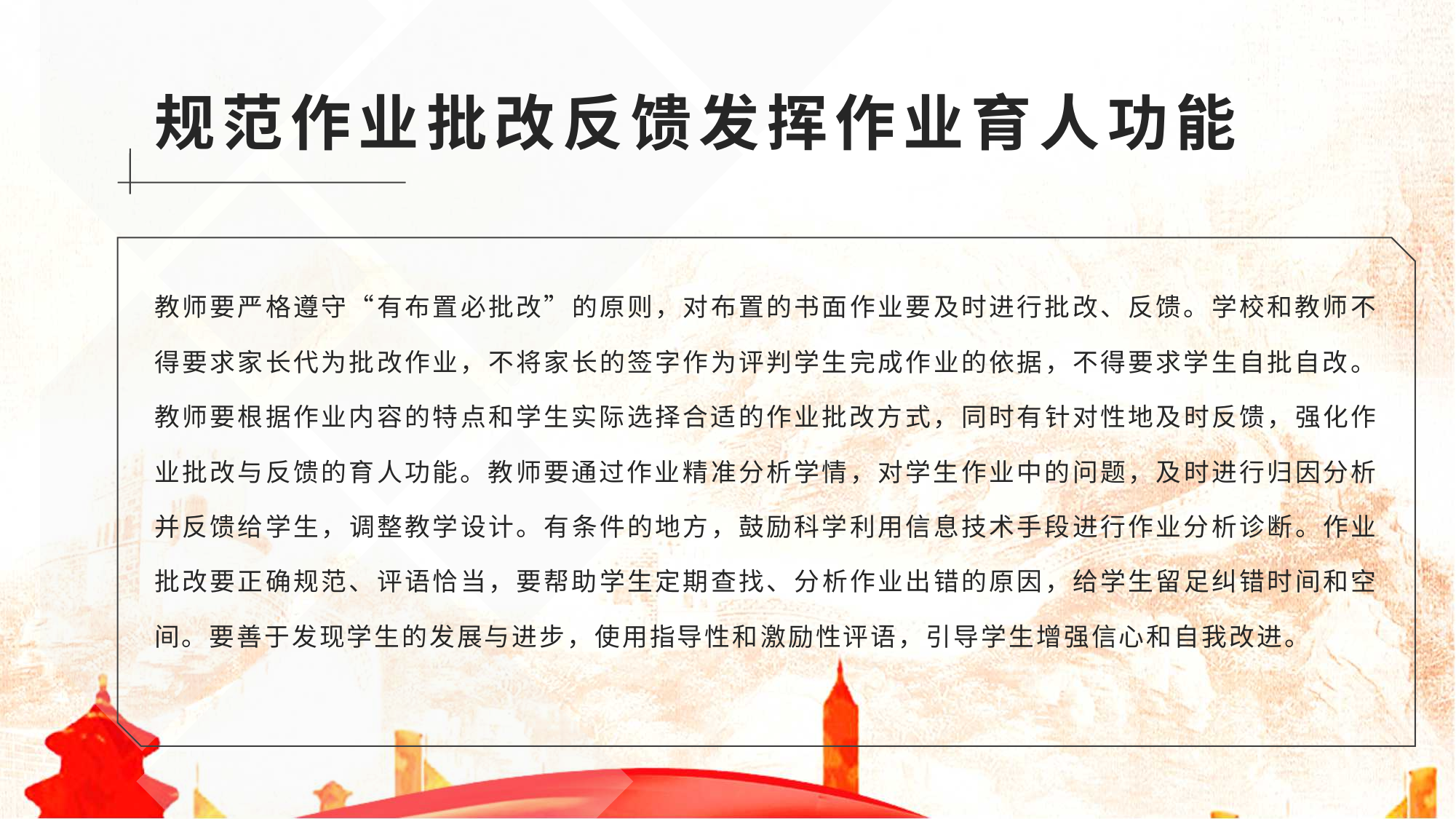

规范作业批改反馈发挥作业育人功能

教师要严格遵守“有布置必批改”的原则，对布置的书面作业要及时进行批改、反馈。学校和教师不得要求家长代为批改作业，不将家长的签字作为评判学生完成作业的依据，不得要求学生自批自改。教师要根据作业内容的特点和学生实际选择合适的作业批改方式，同时有针对性地及时反馈，强化作业批改与反馈的育人功能。教师要通过作业精准分析学情，对学生作业中的问题，及时进行归因分析并反馈给学生，调整教学设计。有条件的地方，鼓励科学利用信息技术手段进行作业分析诊断。作业批改要正确规范、评语恰当，要帮助学生定期查找、分析作业出错的原因，给学生留足纠错时间和空间。要善于发现学生的发展与进步，使用指导性和激励性评语，引导学生增强信心和自我改进。